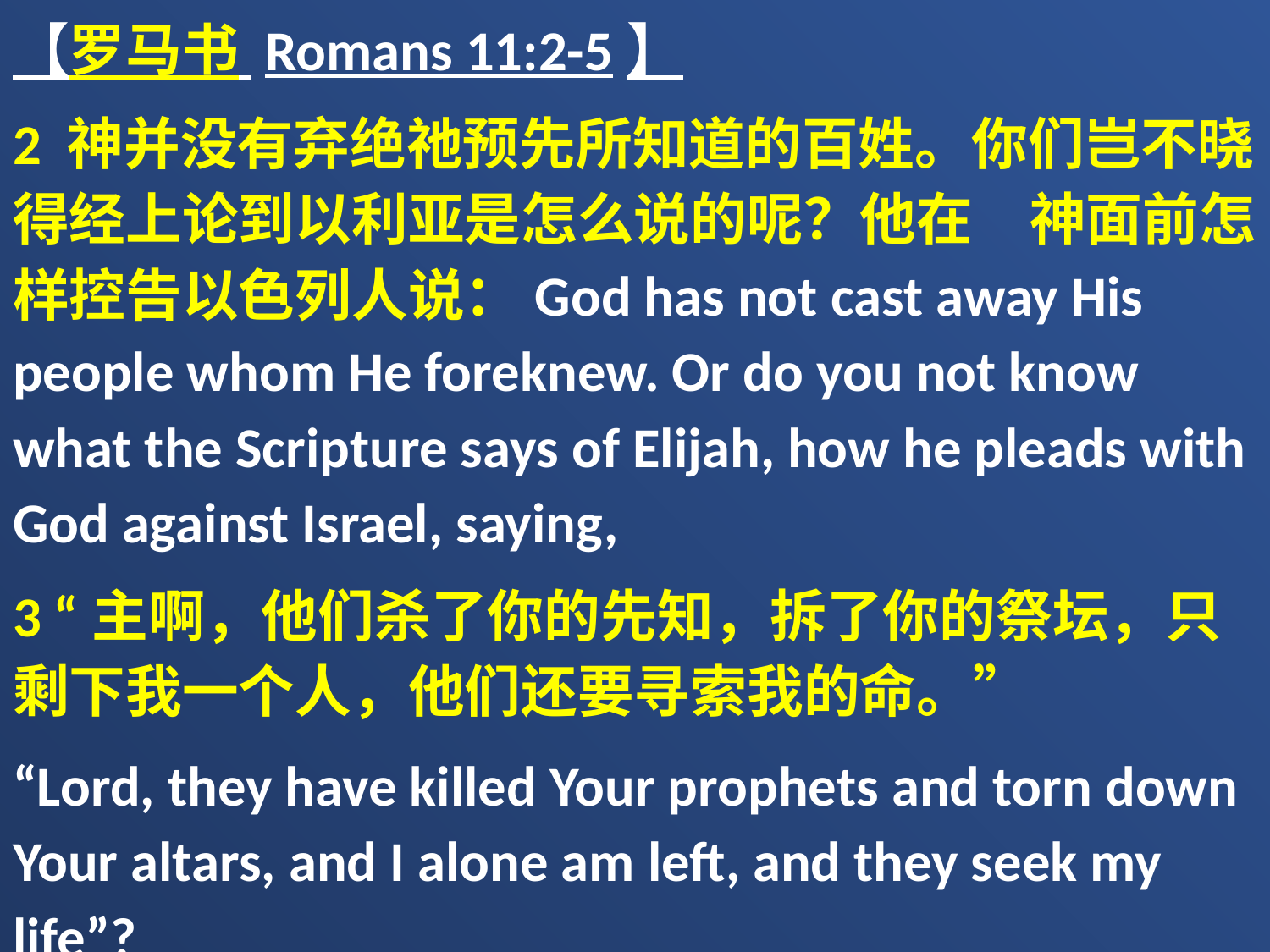

【罗马书 Romans 11:2-5】
2 神并没有弃绝祂预先所知道的百姓。你们岂不晓得经上论到以利亚是怎么说的呢？他在　神面前怎样控告以色列人说：God has not cast away His people whom He foreknew. Or do you not know what the Scripture says of Elijah, how he pleads with God against Israel, saying,
3 “主啊，他们杀了你的先知，拆了你的祭坛，只剩下我一个人，他们还要寻索我的命。”
“Lord, they have killed Your prophets and torn down Your altars, and I alone am left, and they seek my life”?